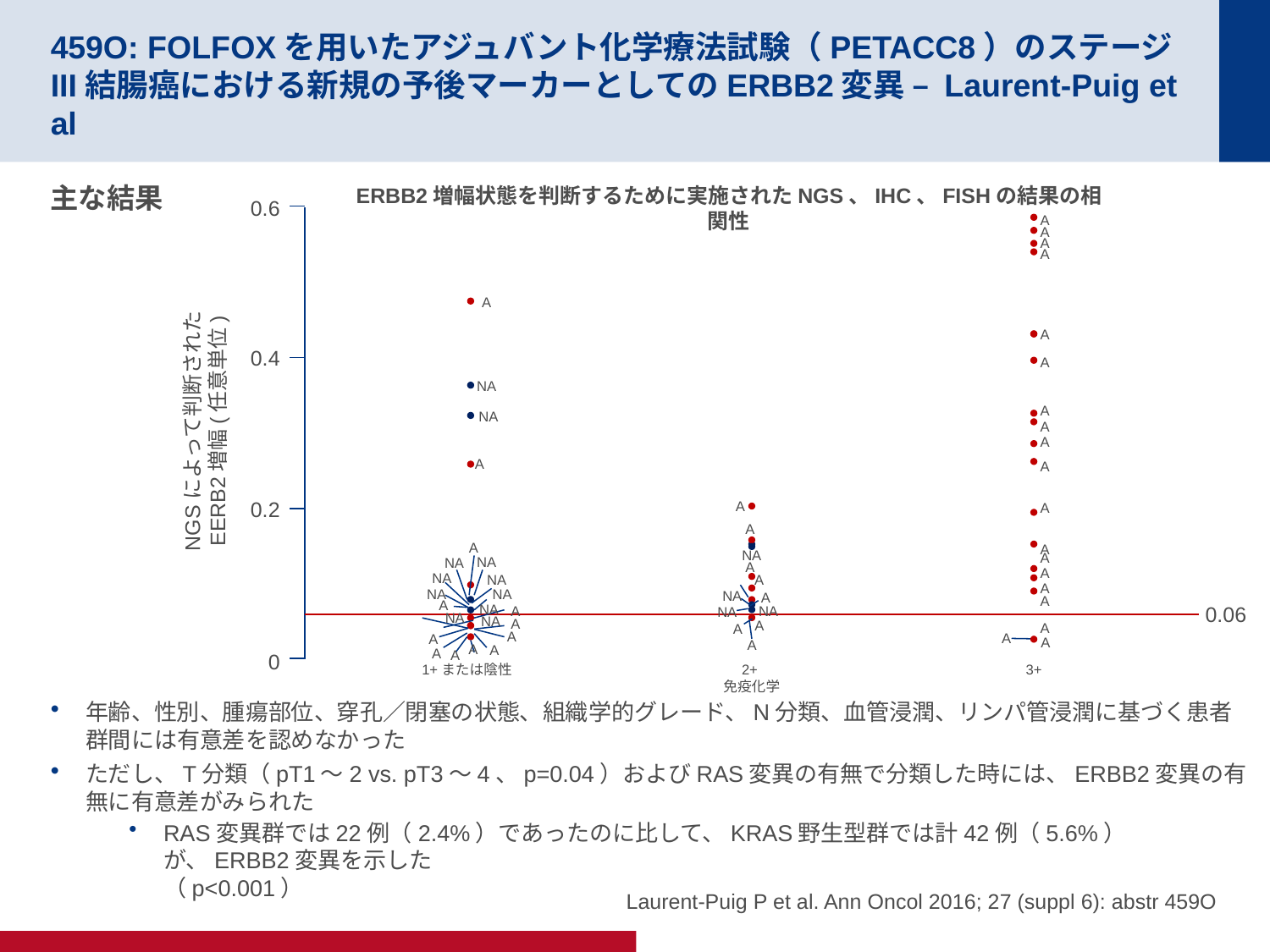

# 459O: FOLFOXを用いたアジュバント化学療法試験（PETACC8）のステージIII結腸癌における新規の予後マーカーとしてのERBB2変異 – Laurent-Puig et al
主な結果

年齢、性別、腫瘍部位、穿孔／閉塞の状態、組織学的グレード、N分類、血管浸潤、リンパ管浸潤に基づく患者群間には有意差を認めなかった
ただし、T分類（pT1～2 vs. pT3～4、p=0.04）およびRAS変異の有無で分類した時には、ERBB2変異の有無に有意差がみられた
RAS変異群では22例（2.4%）であったのに比して、KRAS野生型群では計42例（5.6%）が、ERBB2変異を示した
（p<0.001）
ERBB2増幅状態を判断するために実施されたNGS、IHC、FISHの結果の相関性
0.6
A

A

A
A

A

A

0.4
A

NA

A
NGSによって判断された
EERB2増幅(任意単位)
NA

A

A

A
A

0.2
A
A

A
A
A

NA

A

NA
NA
A
A
NA
NA

A

A

NA
NA
NA

A

A

A
NA
0.06

A
NA
NA

NA
NA

A
A
A
A

A

A
A
A
A

A
A

A
A
0
1+または陰性
2+
免疫化学
3+
Laurent-Puig P et al. Ann Oncol 2016; 27 (suppl 6): abstr 459O